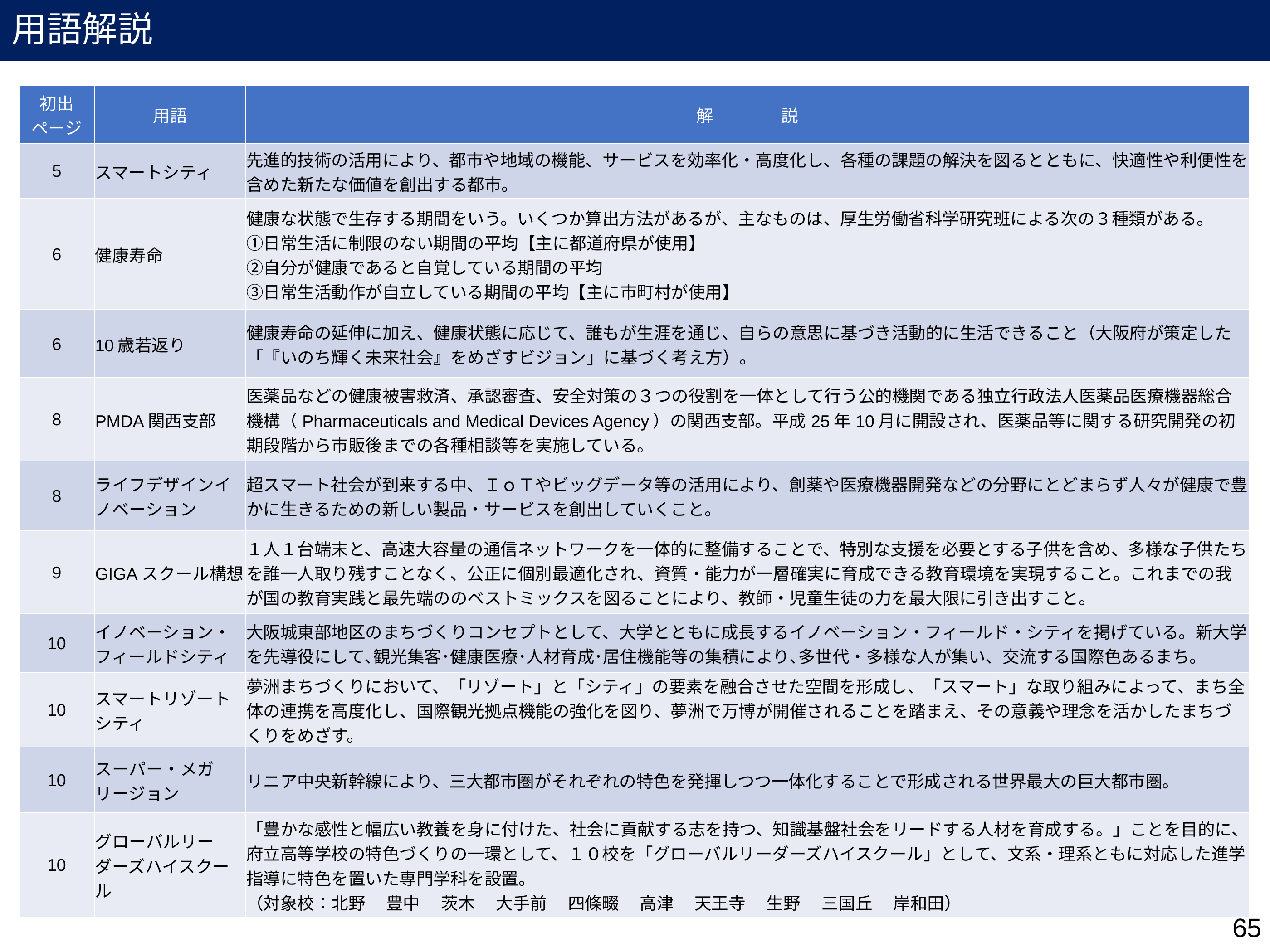

用語解説
| 初出 ページ | 用語 | 解　　　　説 |
| --- | --- | --- |
| 5 | スマートシティ | 先進的技術の活用により、都市や地域の機能、サービスを効率化・高度化し、各種の課題の解決を図るとともに、快適性や利便性を含めた新たな価値を創出する都市。 |
| 6 | 健康寿命 | 健康な状態で生存する期間をいう。いくつか算出方法があるが、主なものは、厚生労働省科学研究班による次の３種類がある。 ①日常生活に制限のない期間の平均【主に都道府県が使用】 ②自分が健康であると自覚している期間の平均 ③日常生活動作が自立している期間の平均【主に市町村が使用】 |
| 6 | 10歳若返り | 健康寿命の延伸に加え、健康状態に応じて、誰もが生涯を通じ、自らの意思に基づき活動的に生活できること（大阪府が策定した「『いのち輝く未来社会』をめざすビジョン」に基づく考え方）。 |
| 8 | PMDA関西支部 | 医薬品などの健康被害救済、承認審査、安全対策の３つの役割を⼀体として⾏う公的機関である独立行政法人医薬品医療機器総合機構（Pharmaceuticals and Medical Devices Agency）の関西支部。平成25年10月に開設され、医薬品等に関する研究開発の初期段階から市販後までの各種相談等を実施している。 |
| 8 | ライフデザインイノベーション | 超スマート社会が到来する中、ＩｏＴやビッグデータ等の活用により、創薬や医療機器開発などの分野にとどまらず人々が健康で豊かに生きるための新しい製品・サービスを創出していくこと。 |
| 9 | GIGAスクール構想 | １人１台端末と、高速大容量の通信ネットワークを一体的に整備することで、特別な支援を必要とする子供を含め、多様な子供たちを誰一人取り残すことなく、公正に個別最適化され、資質・能力が一層確実に育成できる教育環境を実現すること。これまでの我が国の教育実践と最先端ののベストミックスを図ることにより、教師・児童生徒の力を最大限に引き出すこと。 |
| 10 | イノベーション・フィールドシティ | 大阪城東部地区のまちづくりコンセプトとして、大学とともに成長するイノベーション・フィールド・シティを掲げている。新大学を先導役にして､観光集客･健康医療･人材育成･居住機能等の集積により､多世代・多様な人が集い、交流する国際色あるまち。 |
| 10 | スマートリゾートシティ | 夢洲まちづくりにおいて、「リゾート」と「シティ」の要素を融合させた空間を形成し、「スマート」な取り組みによって、まち全体の連携を高度化し、国際観光拠点機能の強化を図り、夢洲で万博が開催されることを踏まえ、その意義や理念を活かしたまちづくりをめざす。 |
| 10 | スーパー・メガリージョン | リニア中央新幹線により、三大都市圏がそれぞれの特色を発揮しつつ一体化することで形成される世界最大の巨大都市圏。 |
| 10 | グローバルリーダーズハイスクール | 「豊かな感性と幅広い教養を身に付けた、社会に貢献する志を持つ、知識基盤社会をリードする人材を育成する。」ことを目的に、府立高等学校の特色づくりの一環として、１０校を「グローバルリーダーズハイスクール」として、文系・理系ともに対応した進学指導に特色を置いた専門学科を設置。 （対象校：北野　 豊中 　茨木 　大手前 　四條畷 　高津 　天王寺 　生野　 三国丘 　岸和田） |
65